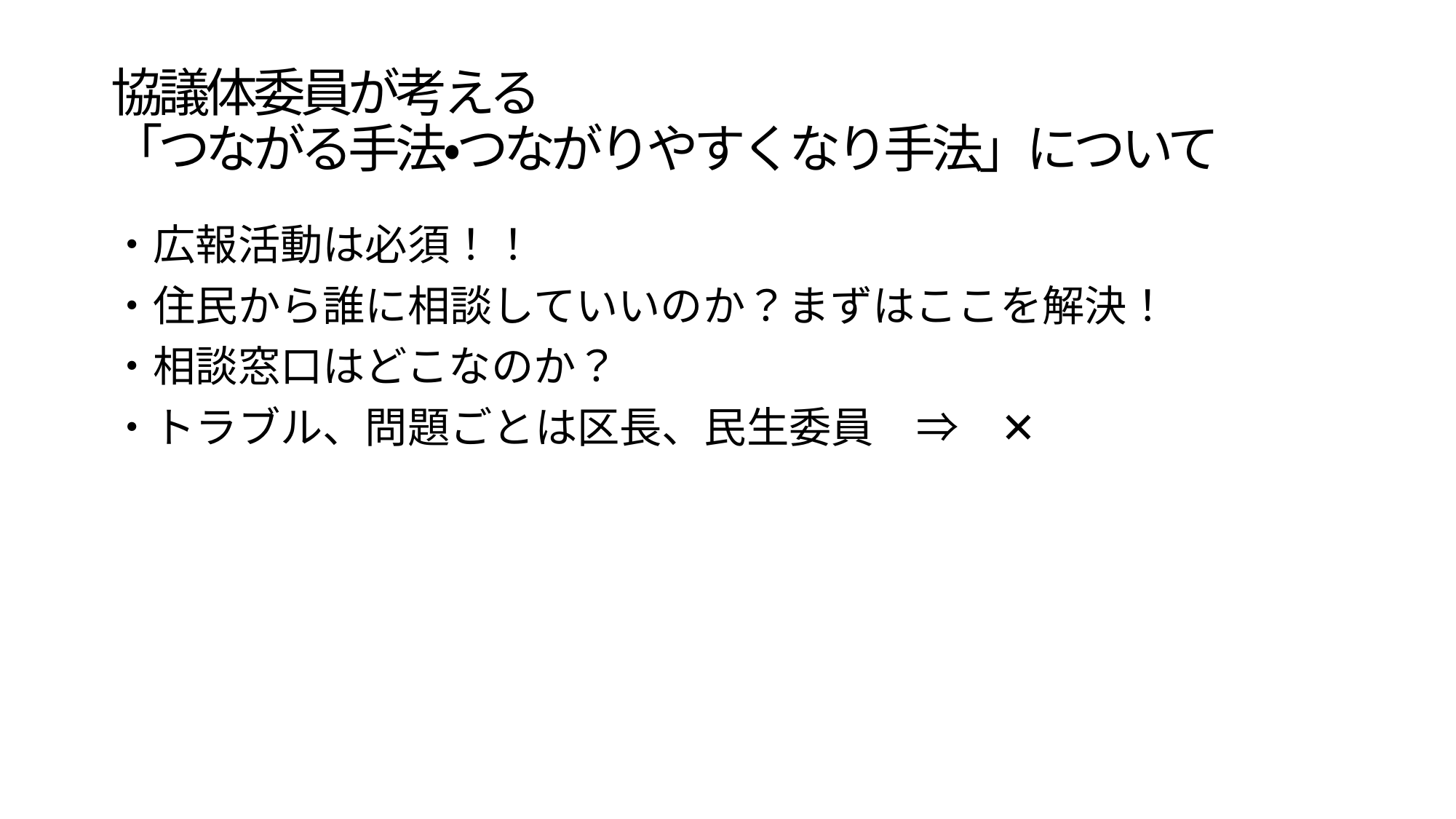

# 協議体委員が考える 「つながる手法・つながりやすくなり手法」について
・広報活動は必須！！
・住民から誰に相談していいのか？まずはここを解決！
・相談窓口はどこなのか？
・トラブル、問題ごとは区長、民生委員　⇒　✕